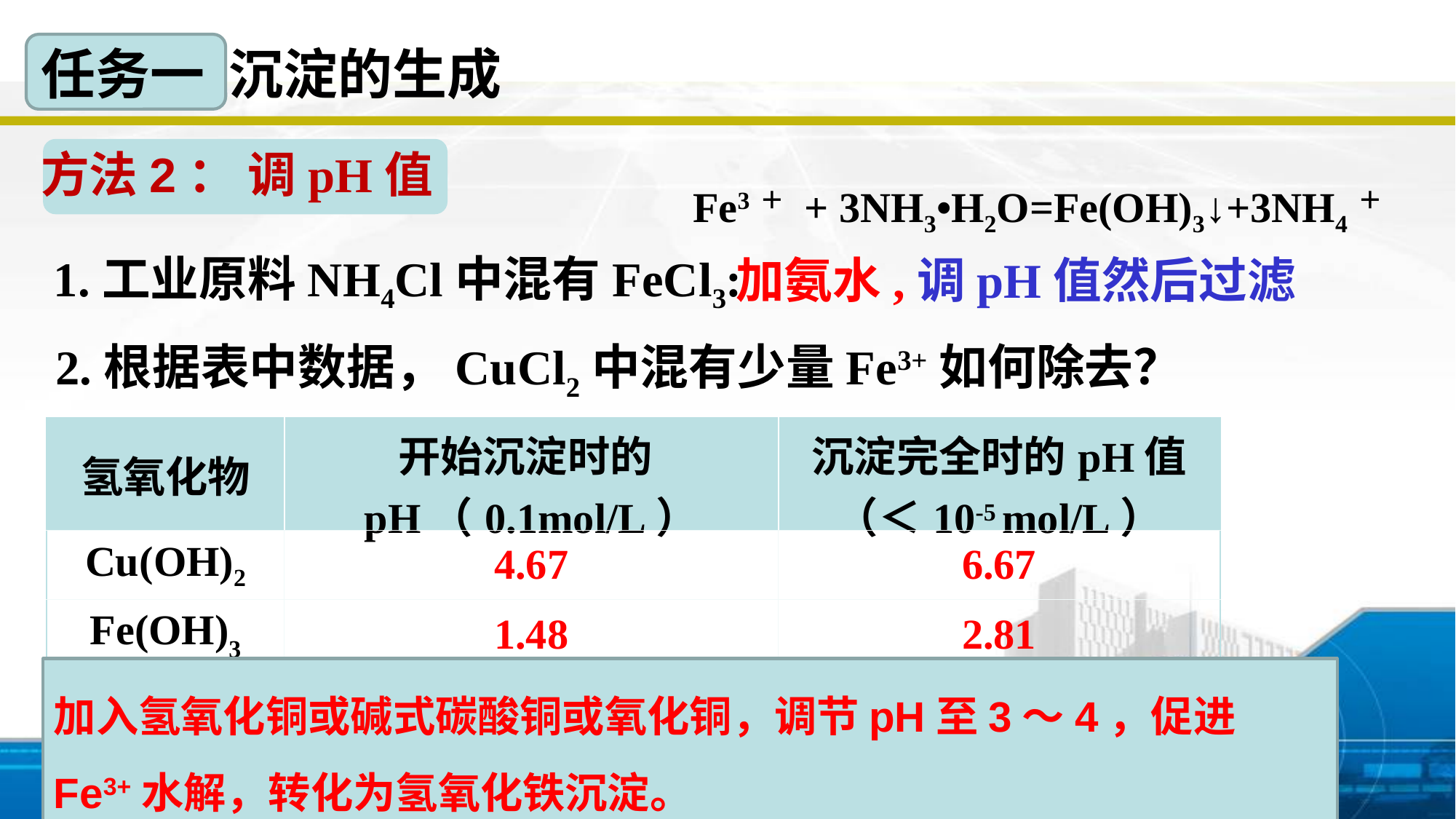

# 任务一  沉淀的生成
方法2： 调pH值

Fe3＋ + 3NH3•H2O=Fe(OH)3↓+3NH4＋
1.工业原料NH4Cl中混有FeCl3:
加氨水,调pH值然后过滤
2.根据表中数据，CuCl2中混有少量Fe3+如何除去？
| 氢氧化物 | 开始沉淀时的pH（0.1mol/L） | 沉淀完全时的pH值（＜10-5 mol/L） |
| --- | --- | --- |
| Cu(OH)2 | 4.67 | 6.67 |
| Fe(OH)3 | 1.48 | 2.81 |
加入氢氧化铜或碱式碳酸铜或氧化铜，调节pH至3～4，促进 Fe3+水解，转化为氢氧化铁沉淀。